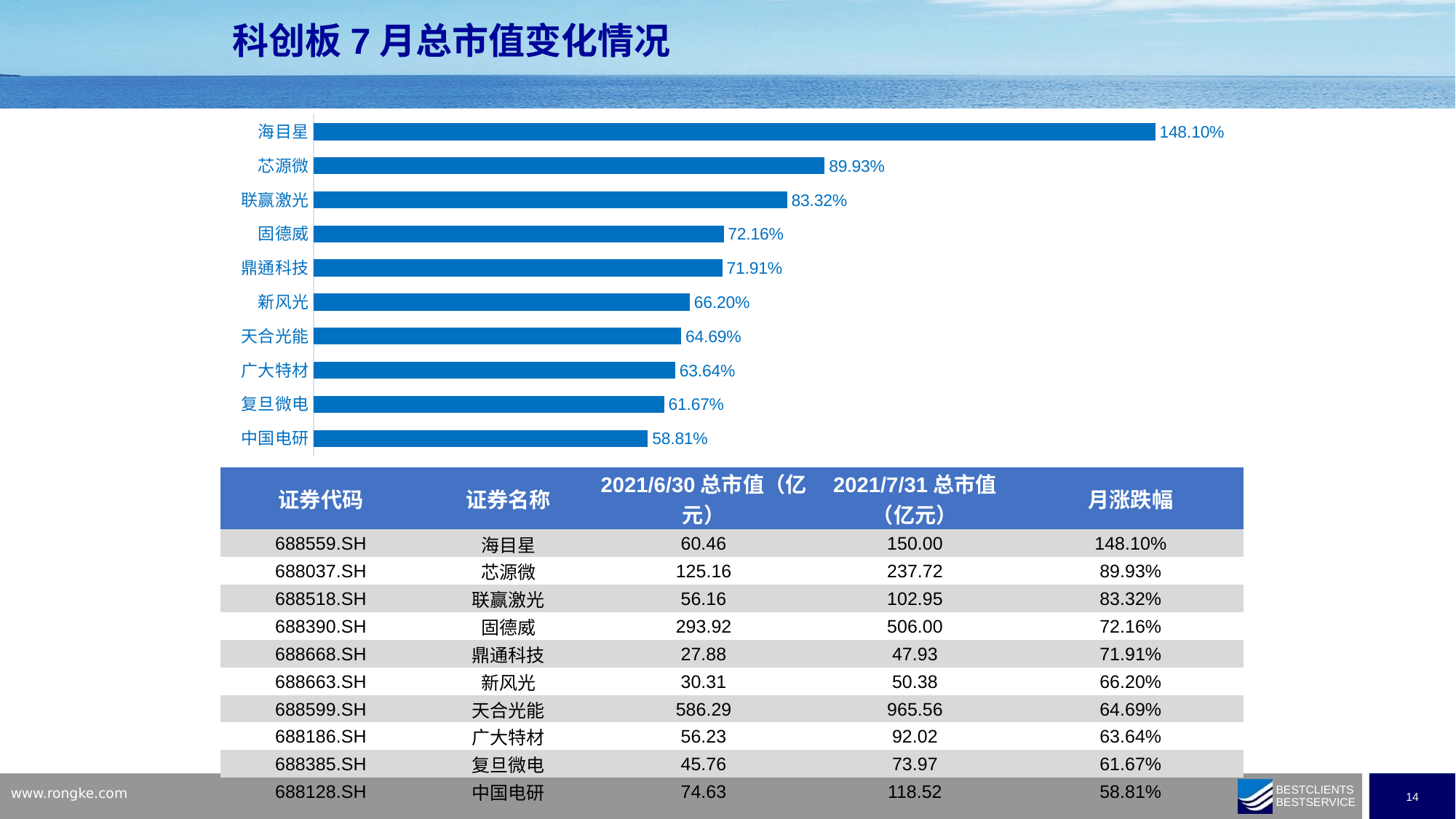

科创板7月总市值变化情况

### Chart

| Category |  |
|---|---|
| 中国电研 | 0.588074816796931 |
| 复旦微电 | 0.6166960984010699 |
| 广大特材 | 0.6364294377714308 |
| 天合光能 | 0.6469134918056136 |
| 新风光 | 0.6620482166185029 |
| 鼎通科技 | 0.7190801695632525 |
| 固德威 | 0.7215568862275448 |
| 联赢激光 | 0.8332454887659857 |
| 芯源微 | 0.8993288590604027 |
| 海目星 | 1.4809791597750577 |
| 证券代码 | 证券名称 | 2021/6/30总市值（亿元） | 2021/7/31总市值（亿元） | 月涨跌幅 |
| --- | --- | --- | --- | --- |
| 688559.SH | 海目星 | 60.46 | 150.00 | 148.10% |
| 688037.SH | 芯源微 | 125.16 | 237.72 | 89.93% |
| 688518.SH | 联赢激光 | 56.16 | 102.95 | 83.32% |
| 688390.SH | 固德威 | 293.92 | 506.00 | 72.16% |
| 688668.SH | 鼎通科技 | 27.88 | 47.93 | 71.91% |
| 688663.SH | 新风光 | 30.31 | 50.38 | 66.20% |
| 688599.SH | 天合光能 | 586.29 | 965.56 | 64.69% |
| 688186.SH | 广大特材 | 56.23 | 92.02 | 63.64% |
| 688385.SH | 复旦微电 | 45.76 | 73.97 | 61.67% |
| 688128.SH | 中国电研 | 74.63 | 118.52 | 58.81% |